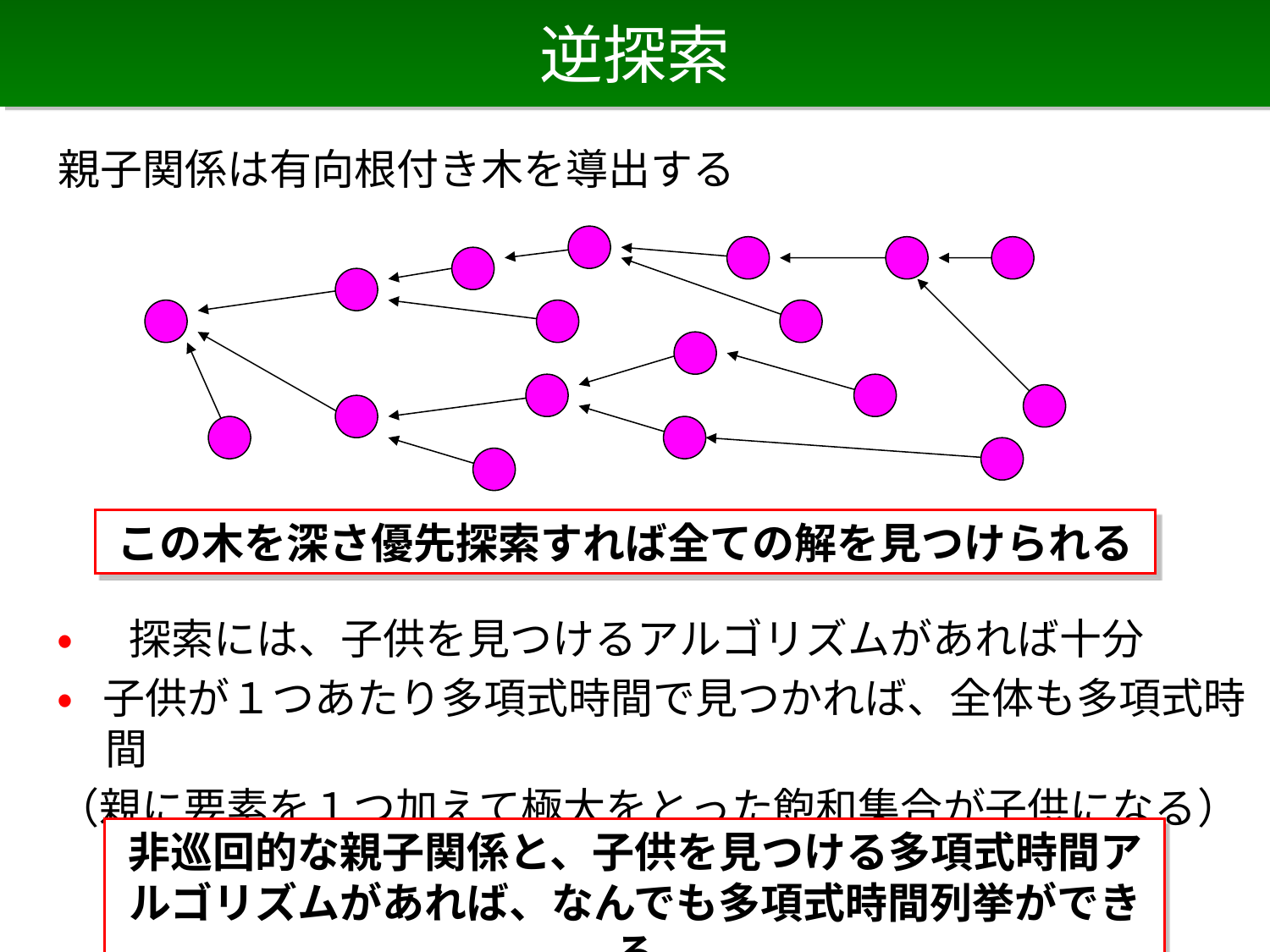

# 逆探索
親子関係は有向根付き木を導出する

この木を深さ優先探索すれば全ての解を見つけられる
•  探索には、子供を見つけるアルゴリズムがあれば十分
•  子供が１つあたり多項式時間で見つかれば、全体も多項式時間
（親に要素を１つ加えて極大をとった飽和集合が子供になる）
非巡回的な親子関係と、子供を見つける多項式時間アルゴリズムがあれば、なんでも多項式時間列挙ができる